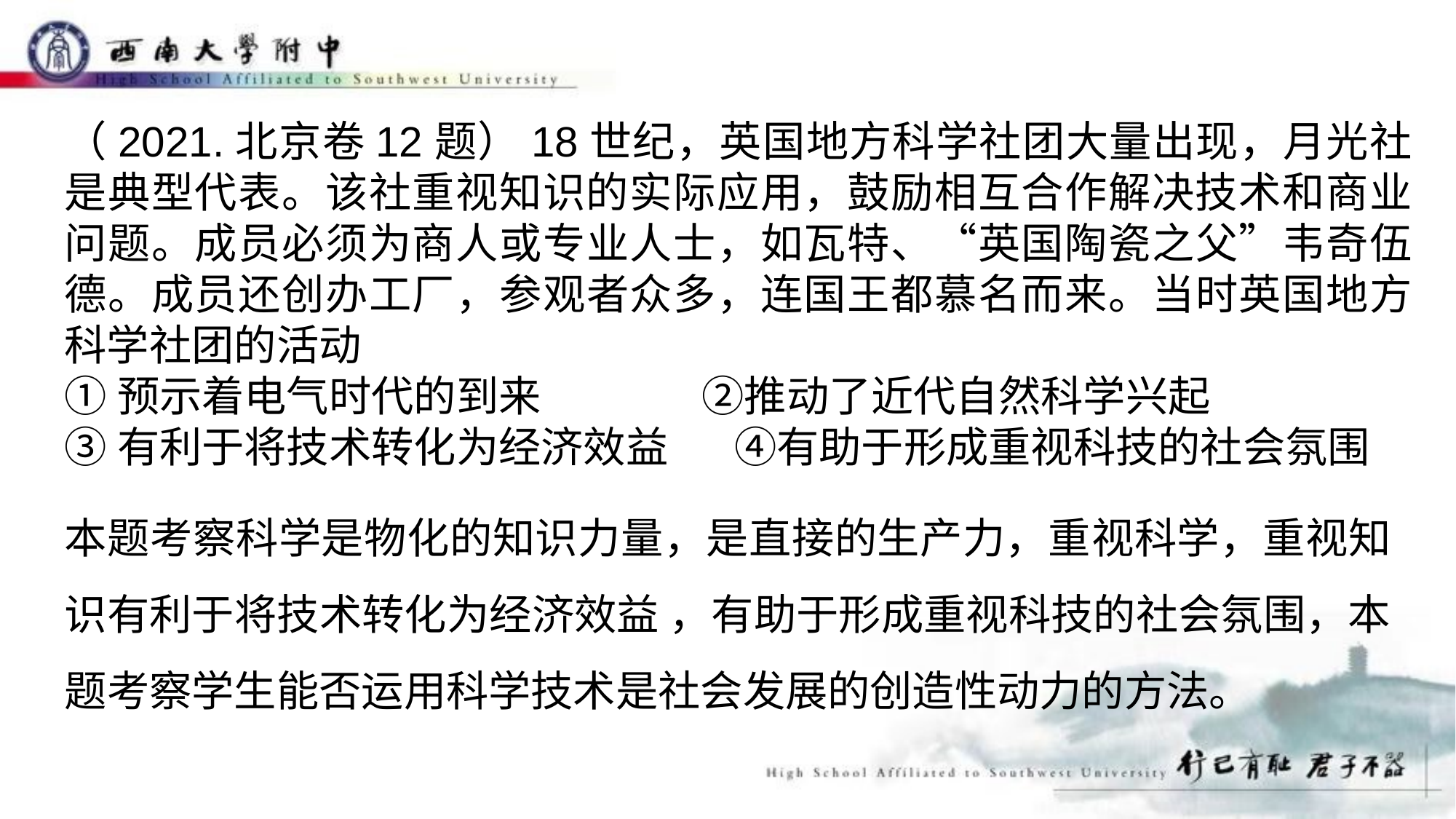

（2021.北京卷12题）18世纪，英国地方科学社团大量出现，月光社是典型代表。该社重视知识的实际应用，鼓励相互合作解决技术和商业问题。成员必须为商人或专业人士，如瓦特、“英国陶瓷之父”韦奇伍德。成员还创办工厂，参观者众多，连国王都慕名而来。当时英国地方科学社团的活动
①预示着电气时代的到来                 ②推动了近代自然科学兴起
③有利于将技术转化为经济效益       ④有助于形成重视科技的社会氛围
本题考察科学是物化的知识力量，是直接的生产力，重视科学，重视知识有利于将技术转化为经济效益 ，有助于形成重视科技的社会氛围，本题考察学生能否运用科学技术是社会发展的创造性动力的方法。